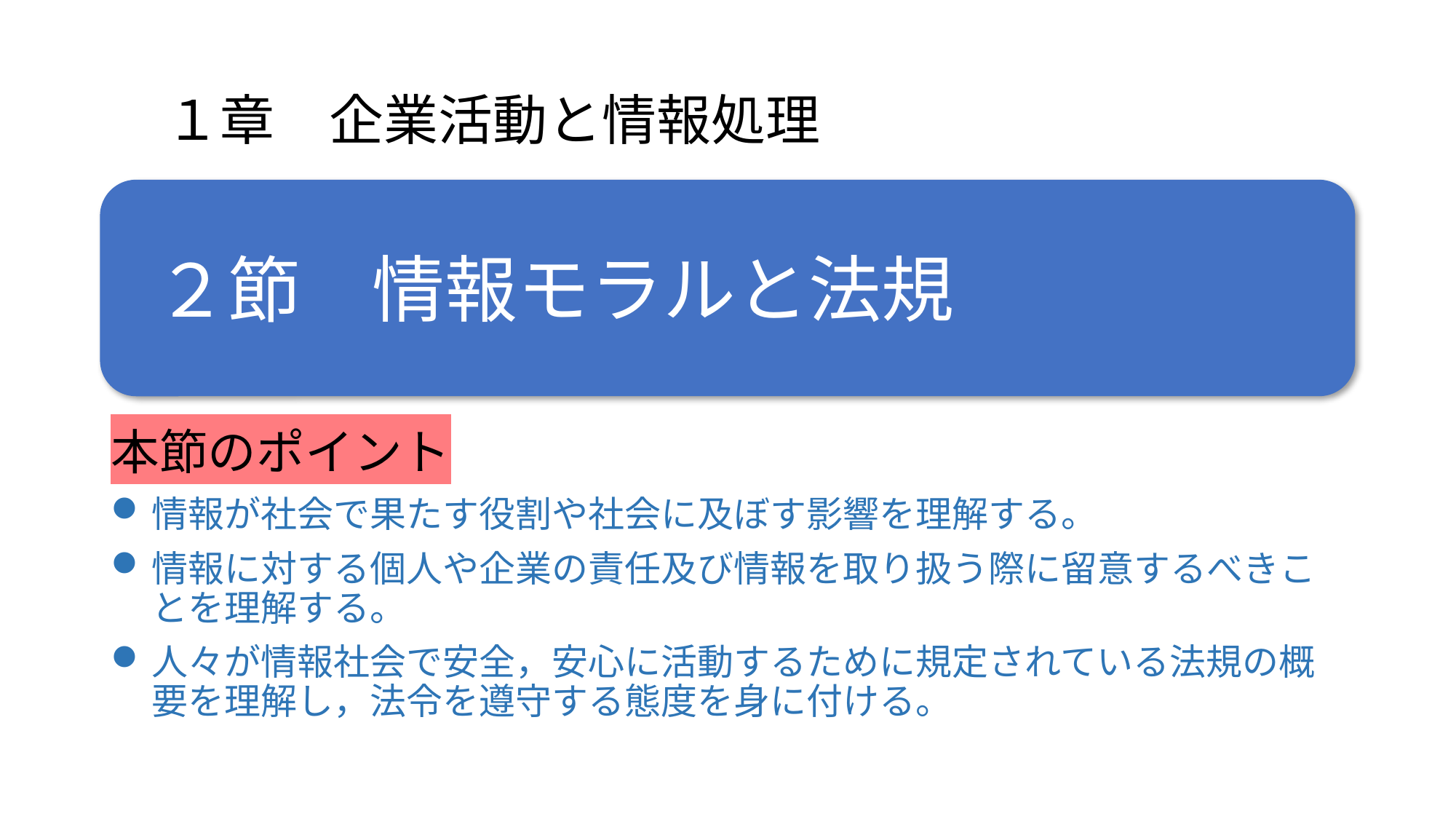

１章　企業活動と情報処理
 ２節
情報モラルと法規
本節のポイント
情報が社会で果たす役割や社会に及ぼす影響を理解する。
情報に対する個人や企業の責任及び情報を取り扱う際に留意するべきことを理解する。
人々が情報社会で安全，安心に活動するために規定されている法規の概要を理解し，法令を遵守する態度を身に付ける。